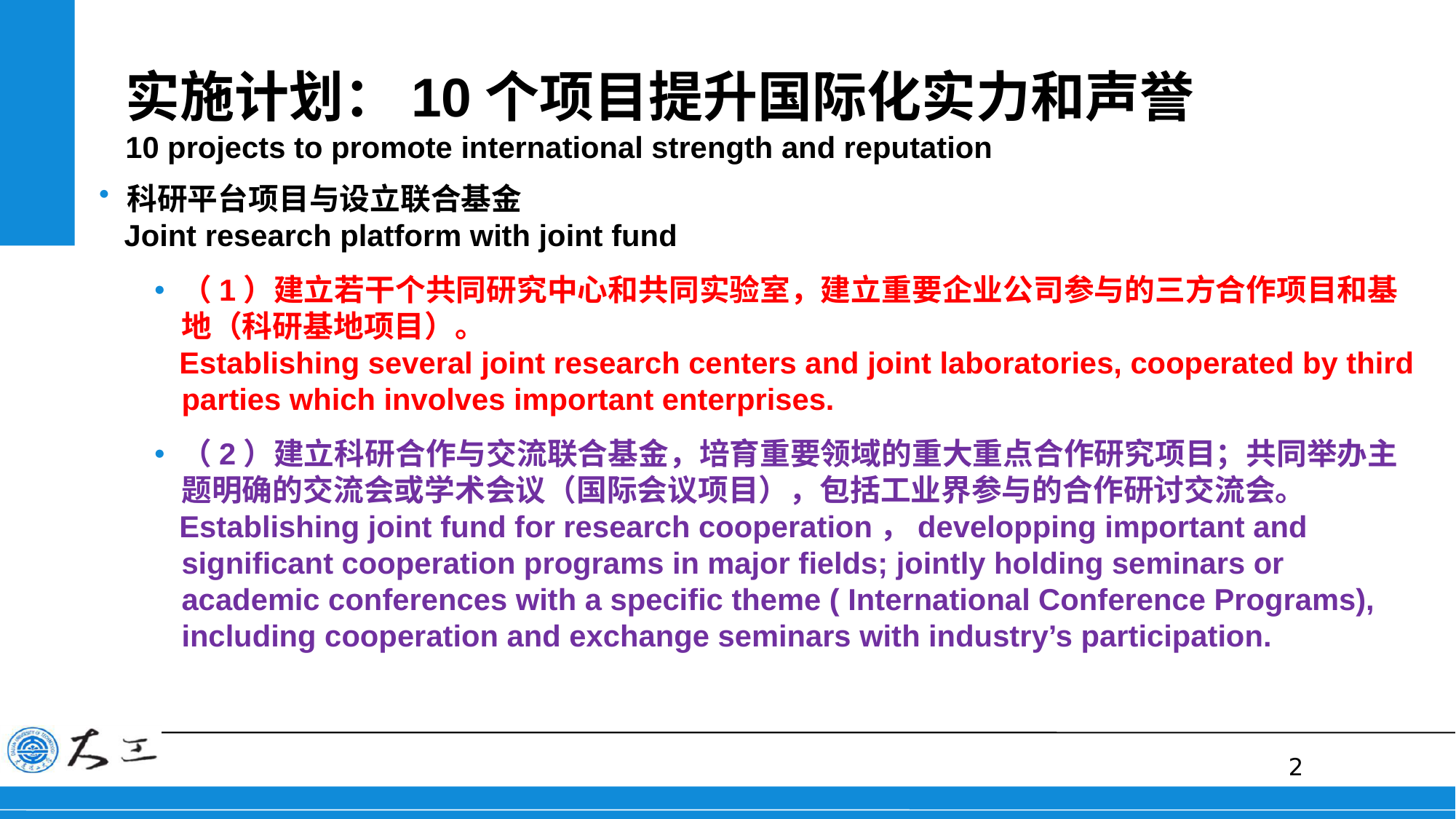

# 实施计划：10个项目提升国际化实力和声誉 10 projects to promote international strength and reputation
科研平台项目与设立联合基金
   Joint research platform with joint fund
（1）建立若干个共同研究中心和共同实验室，建立重要企业公司参与的三方合作项目和基地（科研基地项目）。
   Establishing several joint research centers and joint laboratories, cooperated by third parties which involves important enterprises.
（2）建立科研合作与交流联合基金，培育重要领域的重大重点合作研究项目；共同举办主题明确的交流会或学术会议（国际会议项目），包括工业界参与的合作研讨交流会。
   Establishing joint fund for research cooperation，developping important and significant cooperation programs in major fields; jointly holding seminars or academic conferences with a specific theme ( International Conference Programs), including cooperation and exchange seminars with industry’s participation.